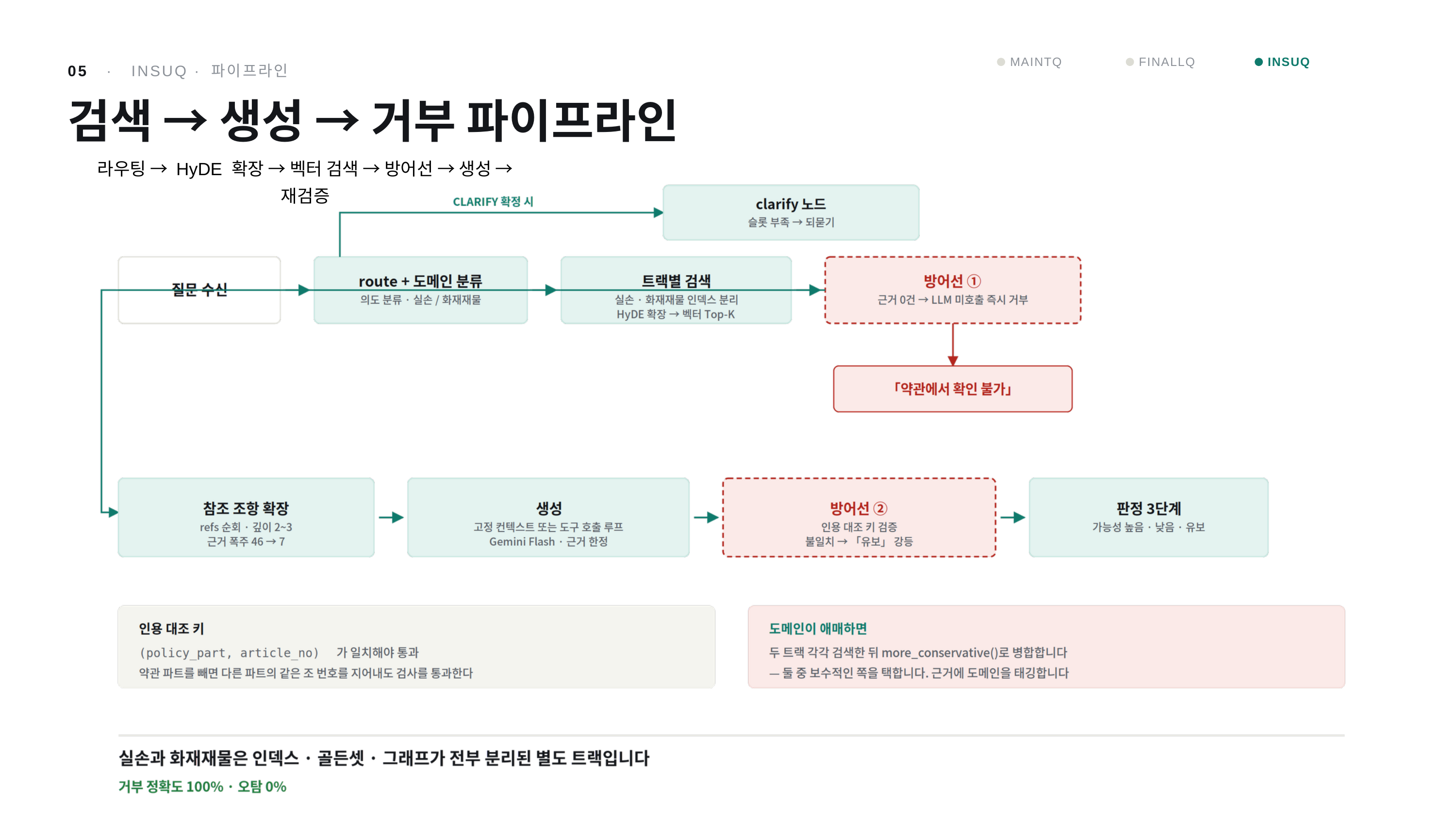

MAINTQ

FINALLQ

INSUQ

05   ·   INSUQ · 파이프라인

검색 → 생성 → 거부 파이프라인
라우팅 → HyDE 확장 → 벡터 검색 → 방어선 → 생성 → 재검증